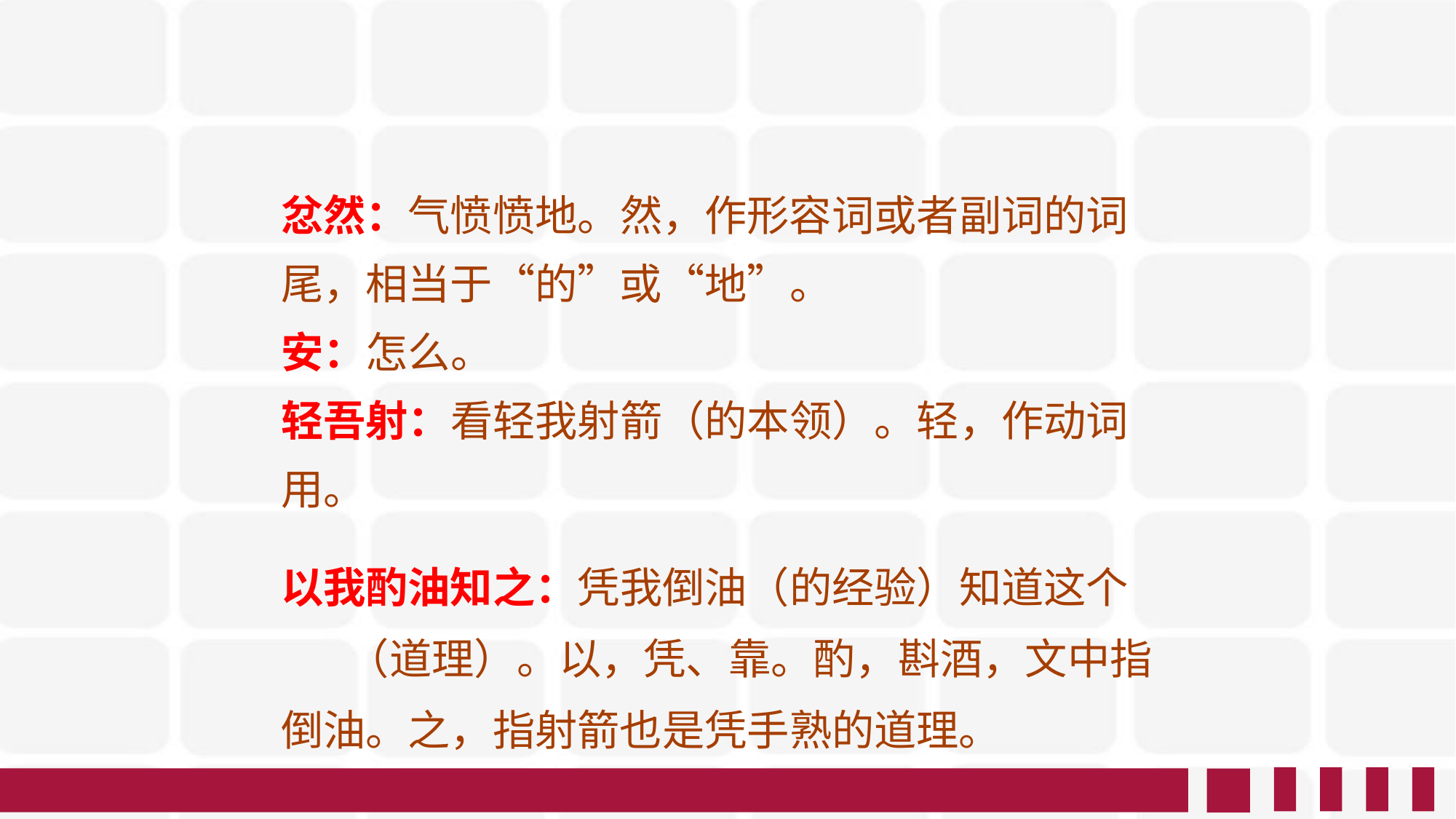

忿然：气愤愤地。然，作形容词或者副词的词尾，相当于“的”或“地”。
安：怎么。
轻吾射：看轻我射箭（的本领）。轻，作动词用。
以我酌油知之：凭我倒油（的经验）知道这个            （道理）。以，凭、靠。酌，斟酒，文中指倒油。之，指射箭也是凭手熟的道理。